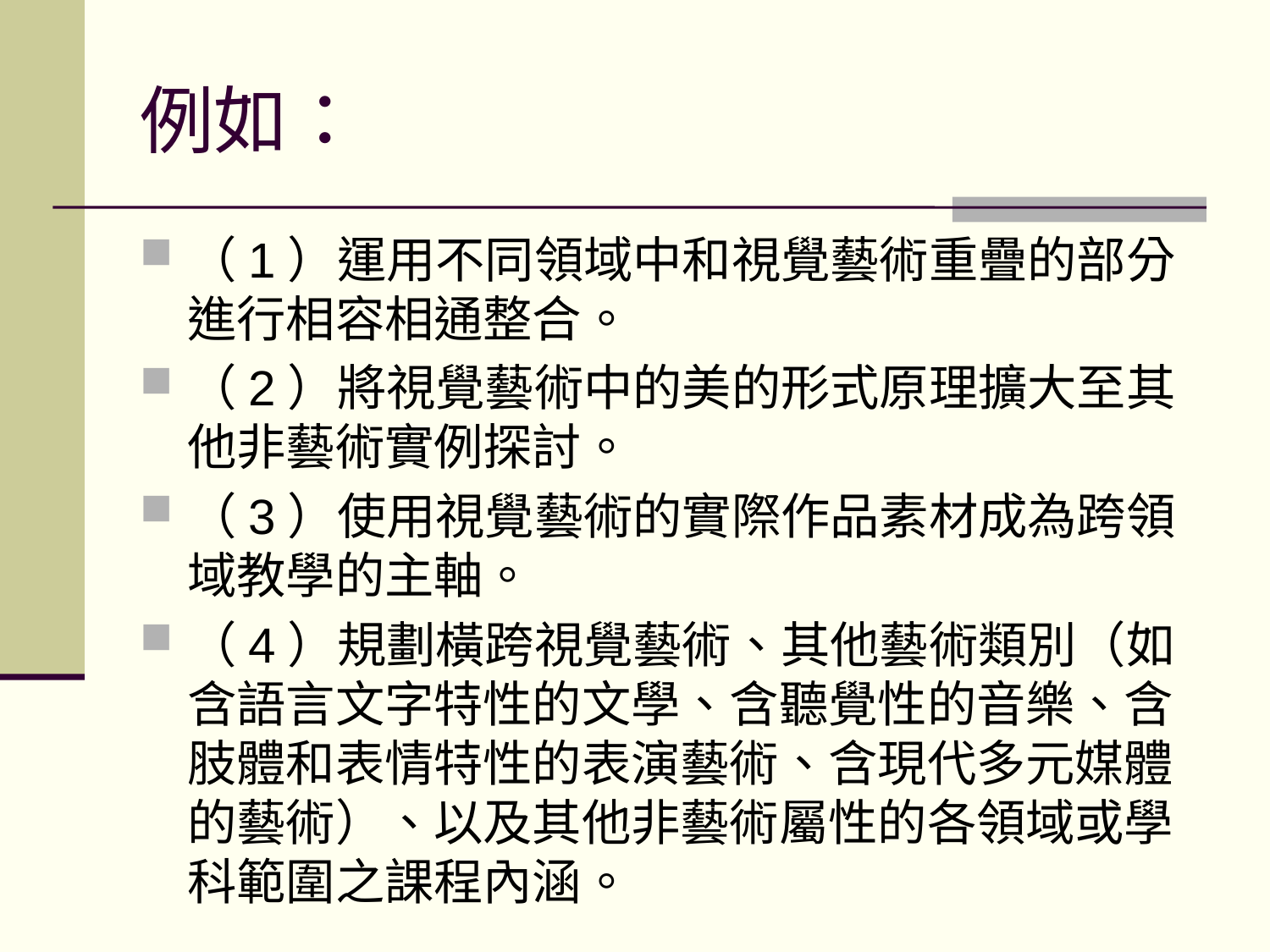

# 例如：
（1）運用不同領域中和視覺藝術重疊的部分進行相容相通整合。
（2）將視覺藝術中的美的形式原理擴大至其他非藝術實例探討。
（3）使用視覺藝術的實際作品素材成為跨領域教學的主軸。
（4）規劃橫跨視覺藝術、其他藝術類別（如含語言文字特性的文學、含聽覺性的音樂、含肢體和表情特性的表演藝術、含現代多元媒體的藝術）、以及其他非藝術屬性的各領域或學科範圍之課程內涵。